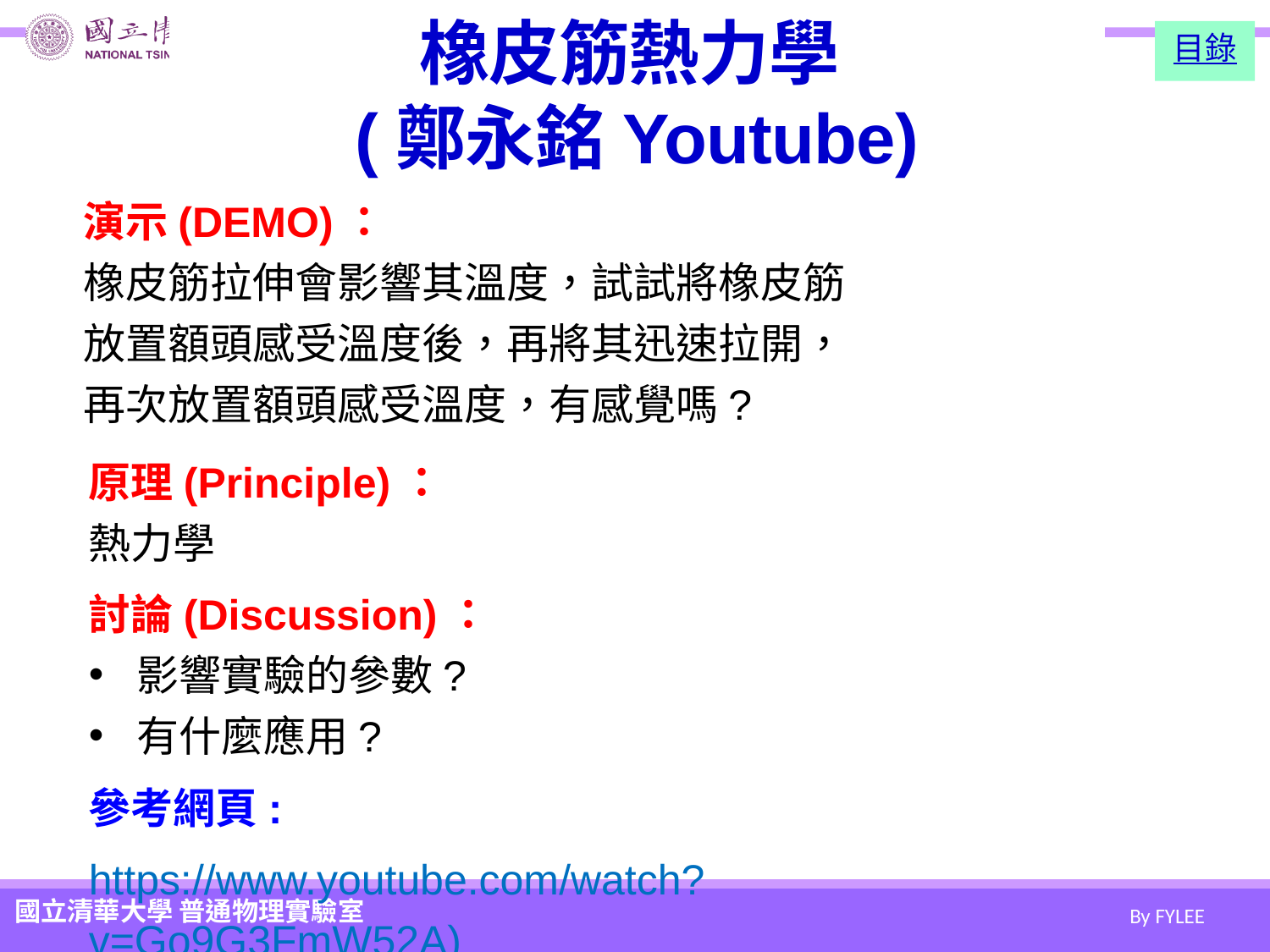

# 橡皮筋熱力學 (鄭永銘Youtube)
目錄
演示(DEMO)：
橡皮筋拉伸會影響其溫度，試試將橡皮筋放置額頭感受溫度後，再將其迅速拉開，再次放置額頭感受溫度，有感覺嗎?
原理(Principle)：
熱力學
討論(Discussion)：
影響實驗的參數?
有什麼應用?
參考網頁:
https://www.youtube.com/watch?v=Go9G3FmW52A)